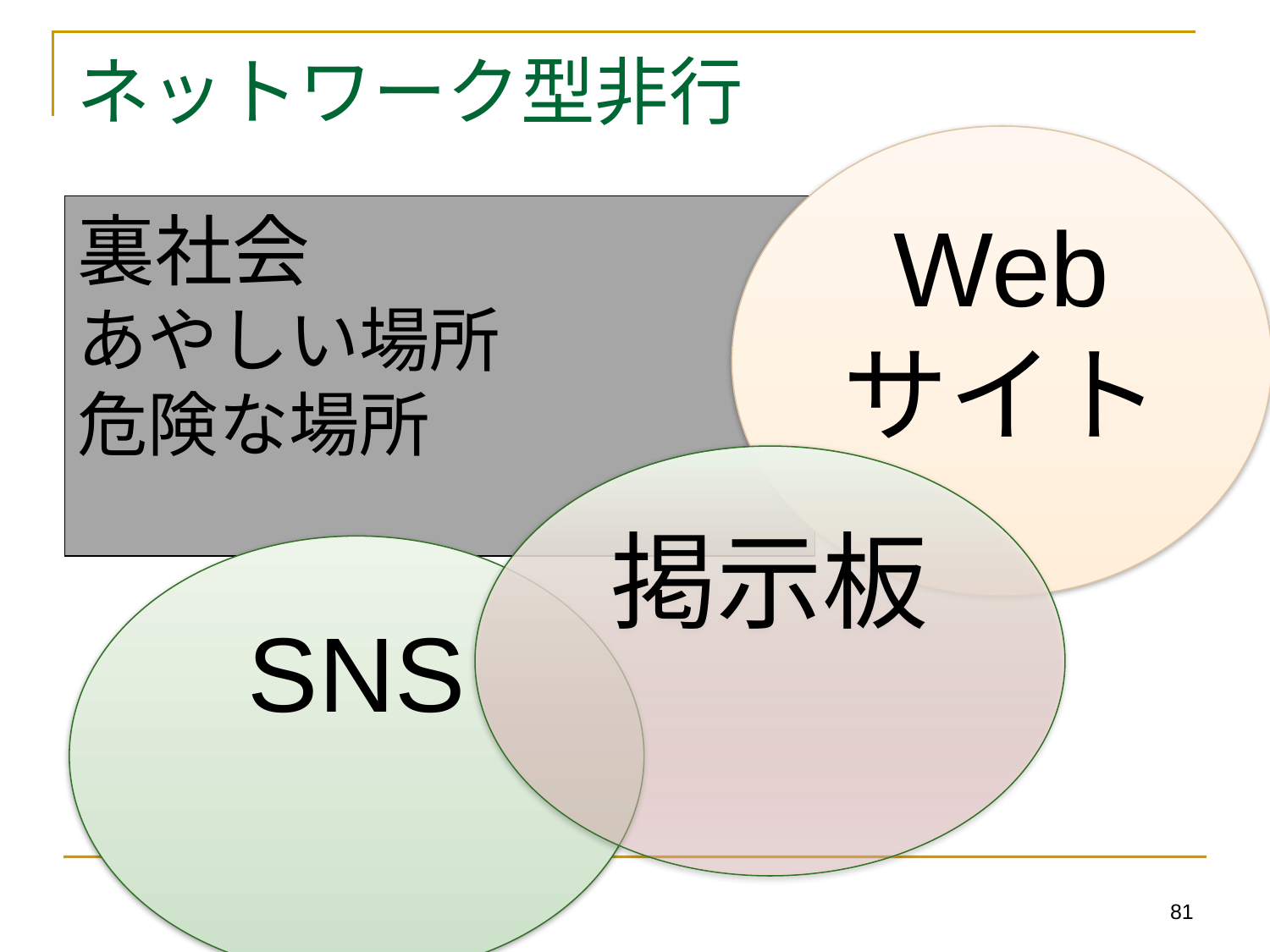

# ネットワーク型非行
Web
サイト
裏社会
あやしい場所
危険な場所

掲示板
SNS
81